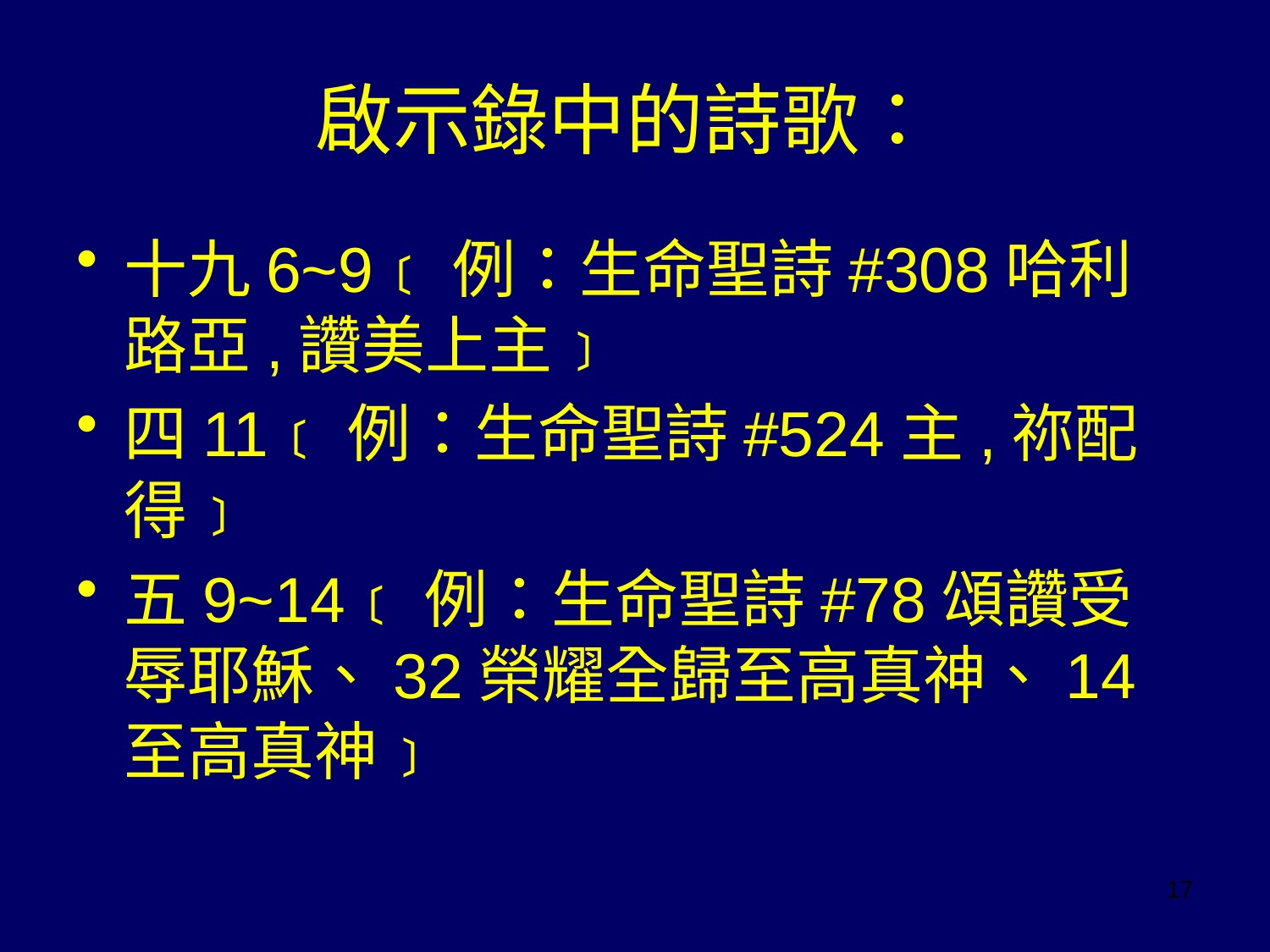

# 啟示錄中的詩歌：
十九6~9﹝例：生命聖詩#308哈利路亞,讚美上主﹞
四11﹝例：生命聖詩#524主,祢配得﹞
五9~14﹝例：生命聖詩#78頌讚受辱耶穌、32榮耀全歸至高真神、14至高真神﹞
17